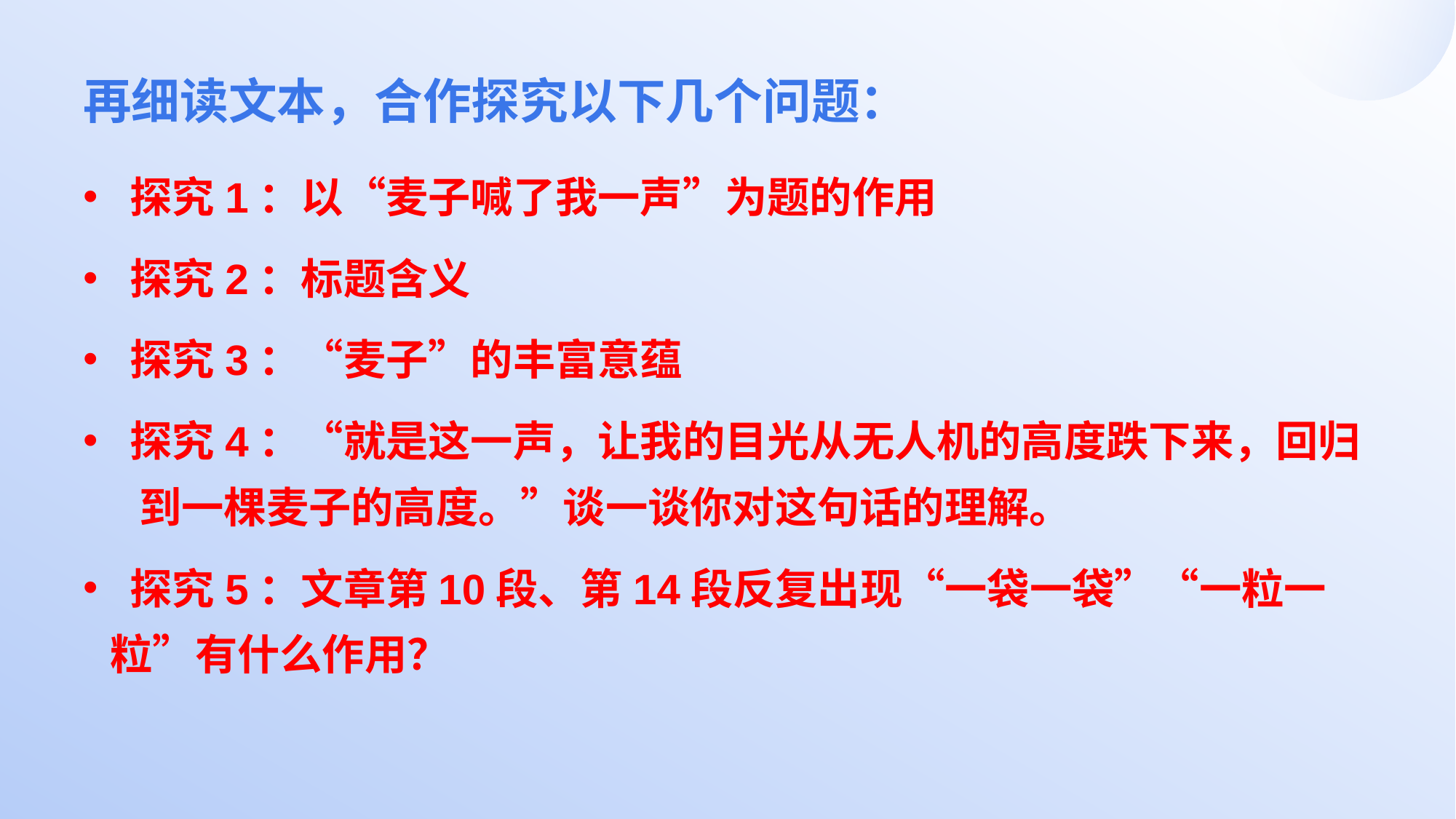

# 再细读文本，合作探究以下几个问题：
 探究1：以“麦子喊了我一声”为题的作用
 探究2：标题含义
 探究3：“麦子”的丰富意蕴
 探究4：“就是这一声，让我的目光从无人机的高度跌下来，回归     到一棵麦子的高度。”谈一谈你对这句话的理解。
 探究5：文章第10段、第14段反复出现“一袋一袋”“一粒一粒”有什么作用？